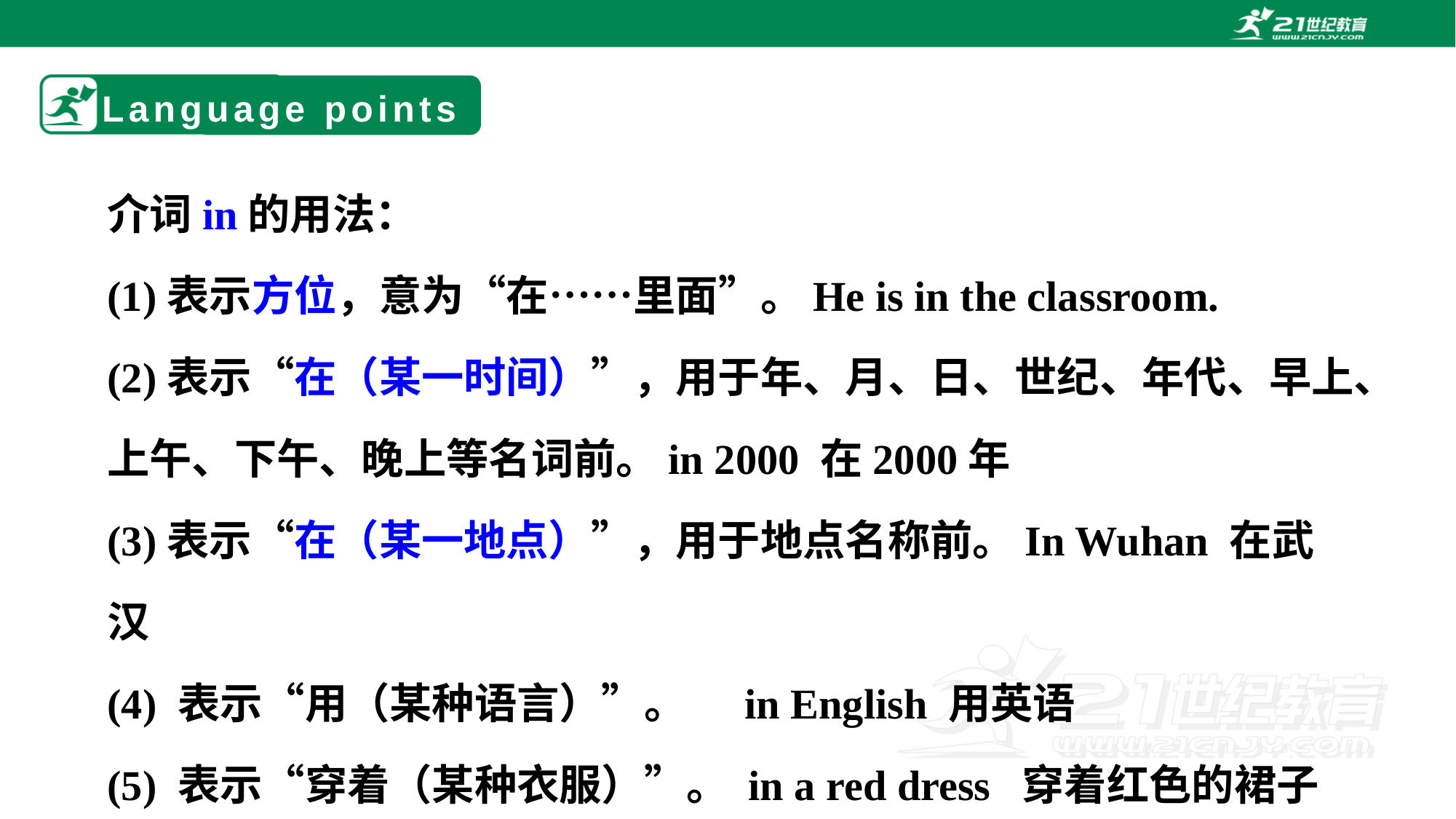

# Language points
介词in的用法：
(1)表示方位，意为“在……里面”。He is in the classroom.
(2)表示“在（某一时间）”，用于年、月、日、世纪、年代、早上、上午、下午、晚上等名词前。in 2000 在2000年
(3)表示“在（某一地点）”，用于地点名称前。In Wuhan 在武汉
(4) 表示“用（某种语言）”。     in English 用英语
(5) 表示“穿着（某种衣服）”。 in a red dress  穿着红色的裙子